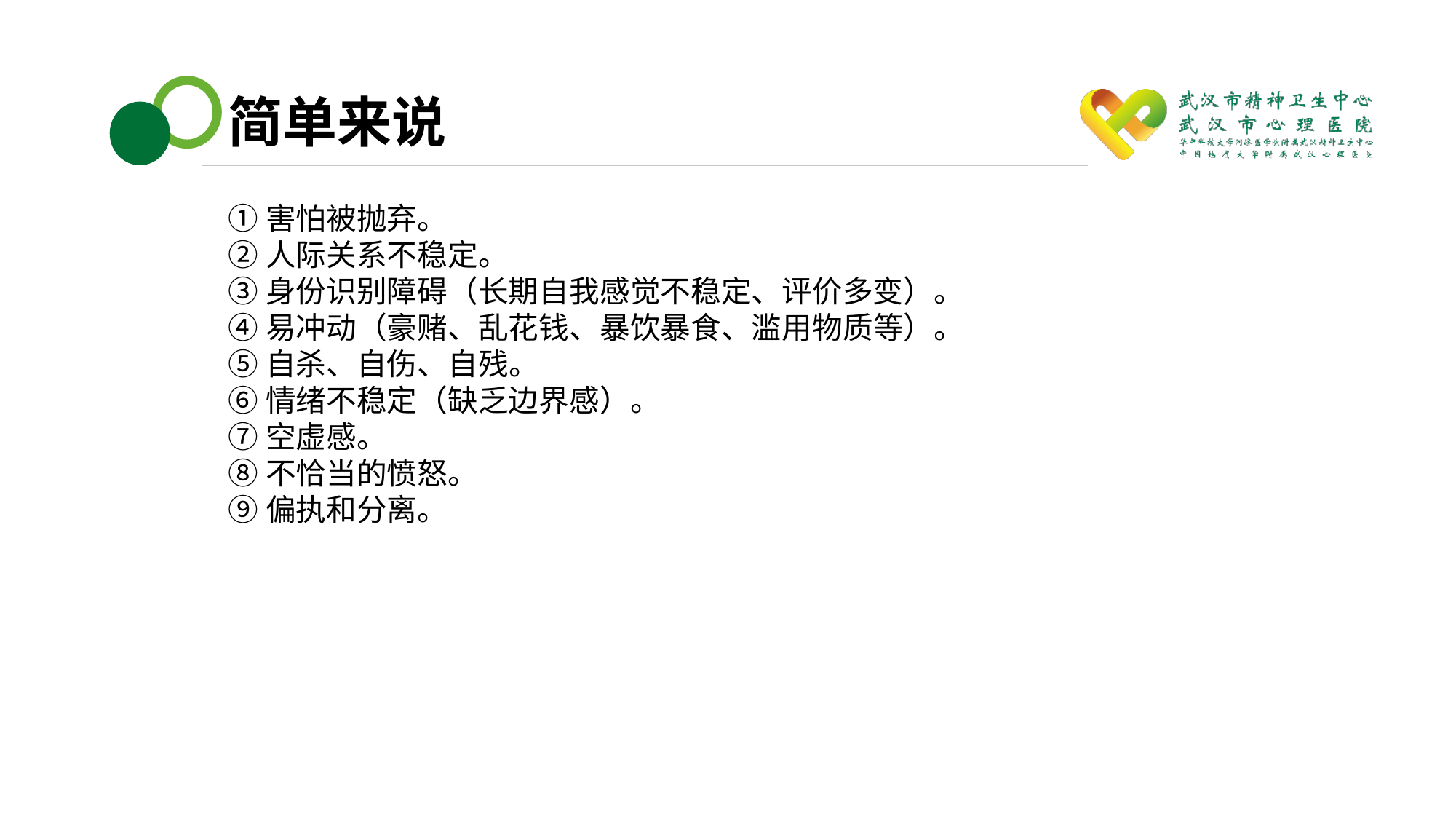

# 简单来说
①害怕被抛弃。②人际关系不稳定。③身份识别障碍（长期自我感觉不稳定、评价多变）。 ④易冲动（豪赌、乱花钱、暴饮暴食、滥用物质等）。⑤自杀、自伤、自残。 ⑥情绪不稳定（缺乏边界感）。⑦空虚感。⑧不恰当的愤怒。⑨偏执和分离。